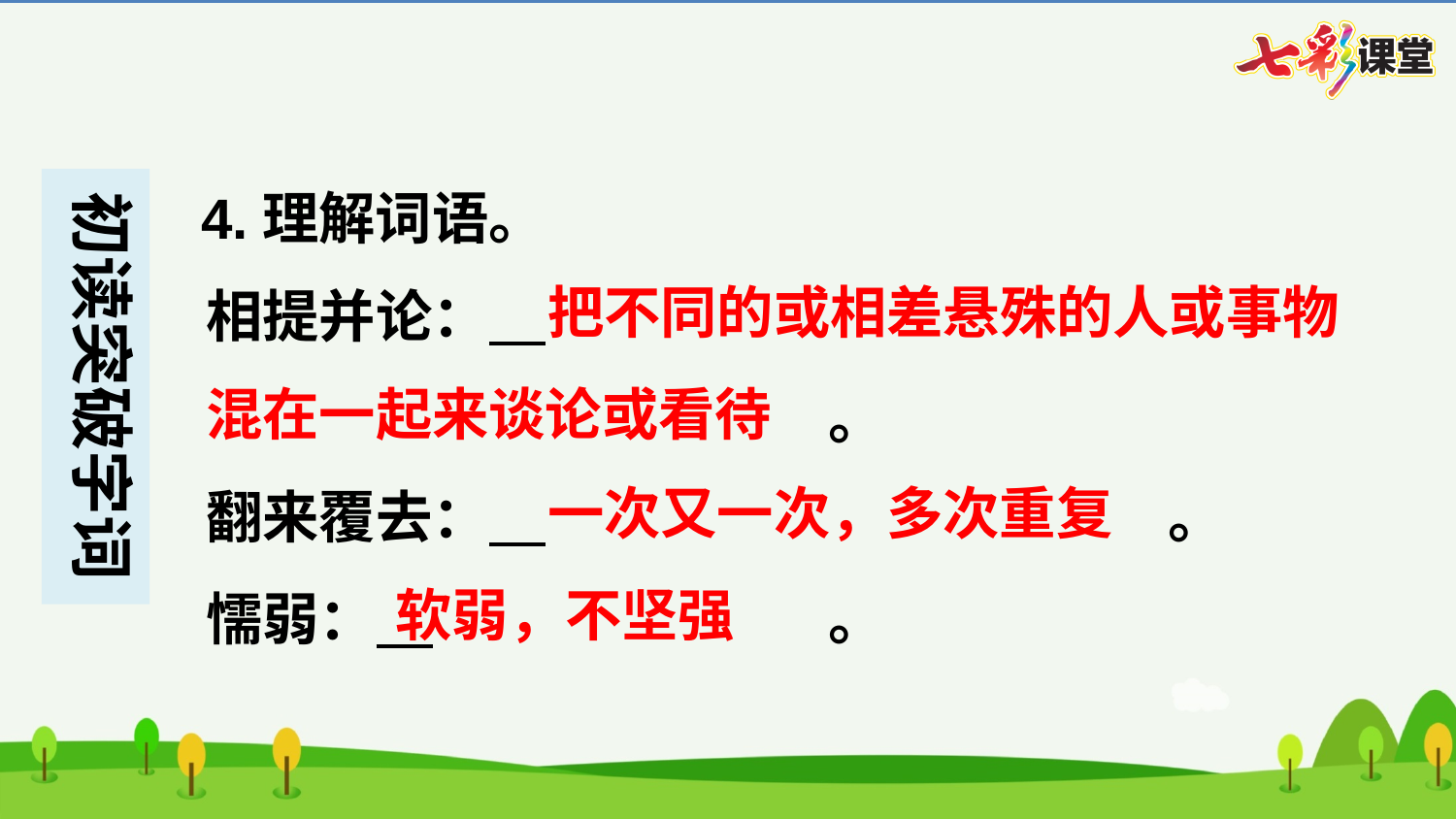

4.理解词语。
把不同的或相差悬殊的人或事物
相提并论： 　把不同的或相差悬殊的人或事物混在一起来谈论或看待　。
混在一起来谈论或看待
一次又一次，多次重复
翻来覆去： 　一次又一次，多次重复　。
懦弱： 　软弱，不坚强　。
软弱，不坚强